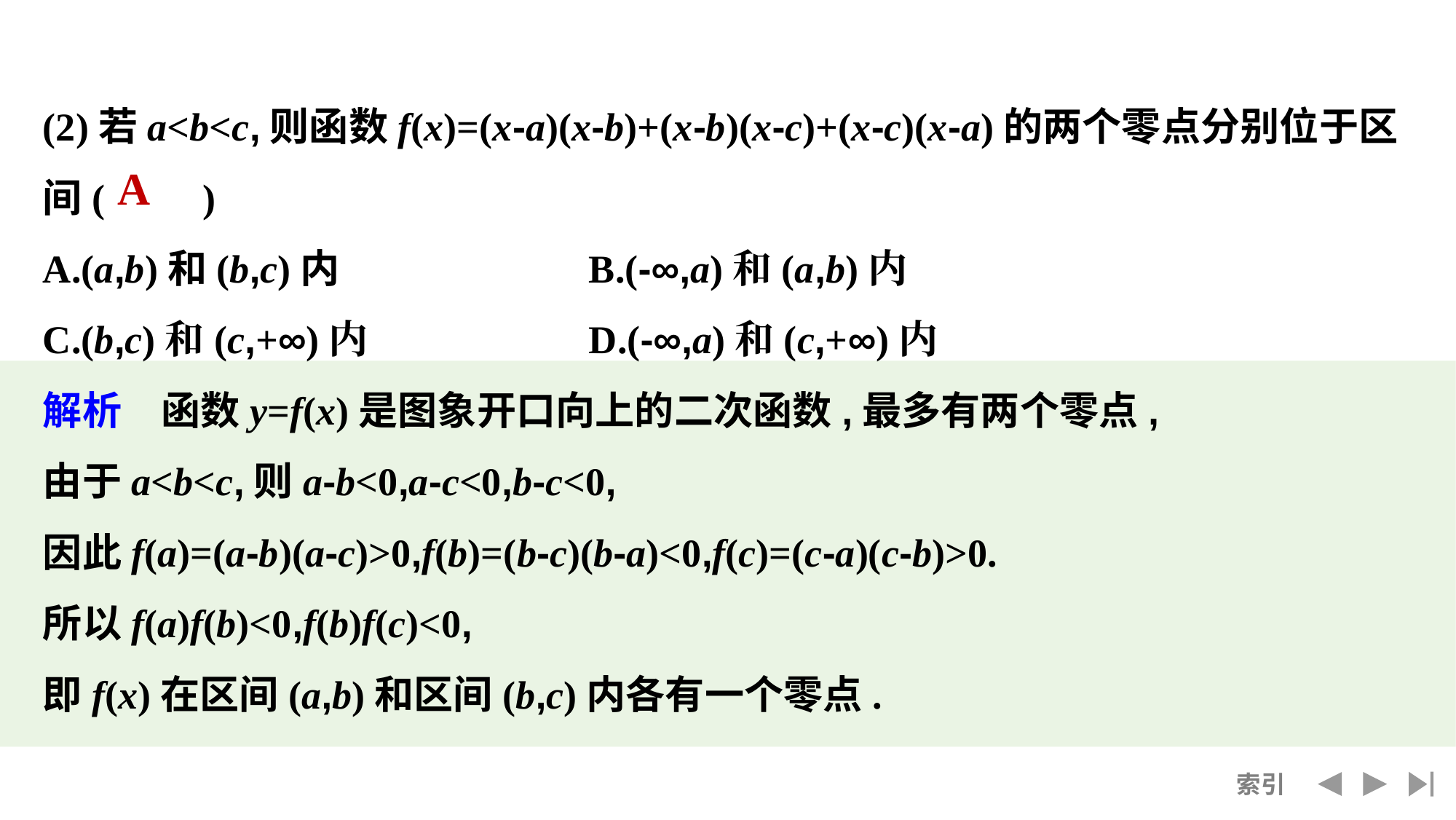

(2)若a<b<c,则函数f(x)=(x-a)(x-b)+(x-b)(x-c)+(x-c)(x-a)的两个零点分别位于区间(　　)
A.(a,b)和(b,c)内 			B.(-∞,a)和(a,b)内
C.(b,c)和(c,+∞)内			D.(-∞,a)和(c,+∞)内
解析　函数y=f(x)是图象开口向上的二次函数,最多有两个零点,
由于a<b<c,则a-b<0,a-c<0,b-c<0,
因此f(a)=(a-b)(a-c)>0,f(b)=(b-c)(b-a)<0,f(c)=(c-a)(c-b)>0.
所以f(a)f(b)<0,f(b)f(c)<0,
即f(x)在区间(a,b)和区间(b,c)内各有一个零点.
A